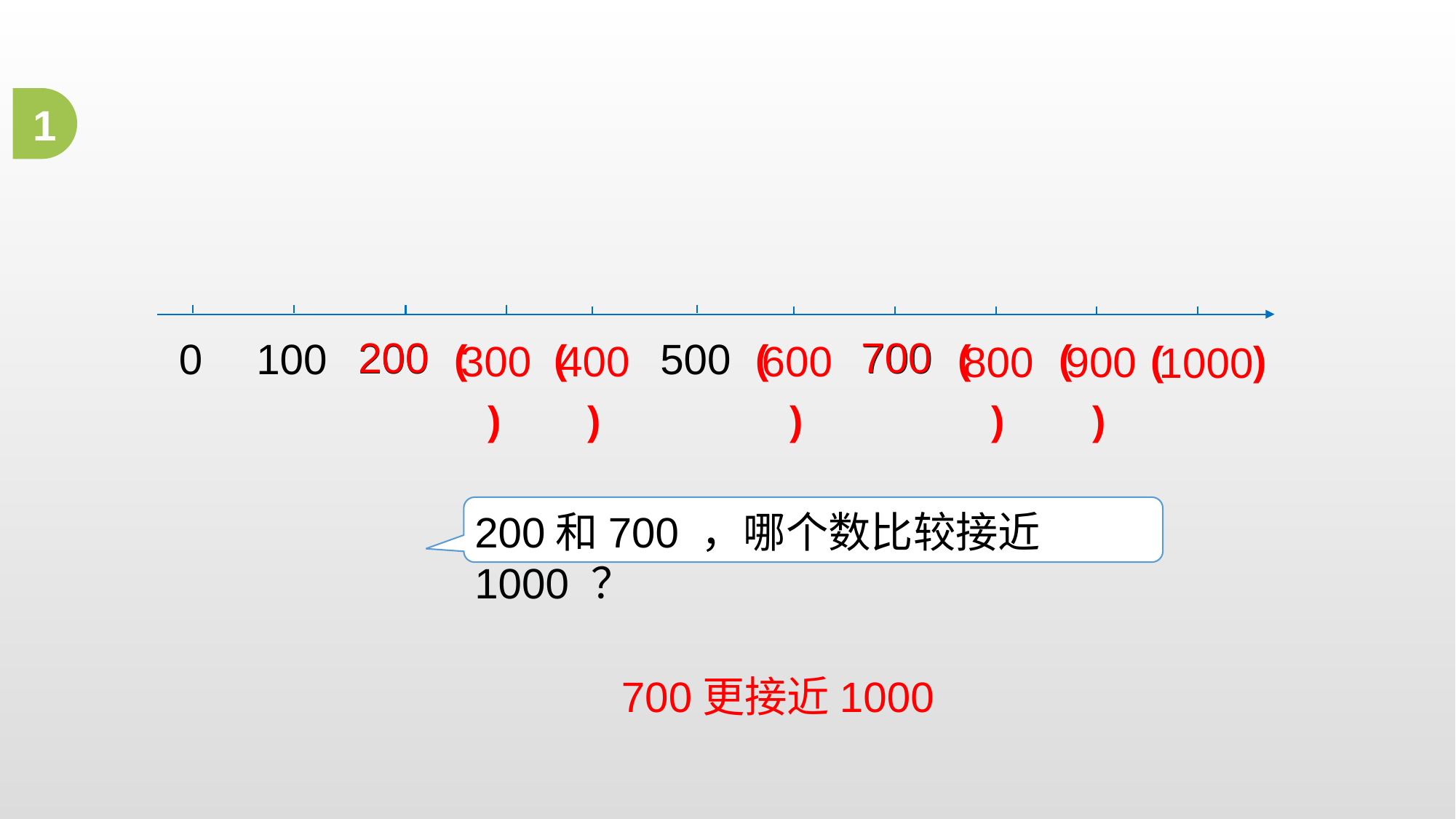

1
700
200
200
(       )
(       )
(       )
700
(       )
(       )
0
100
500
(        )
400
600
300
800
900
1000

200和700 ，哪个数比较接近1000 ？
700更接近1000